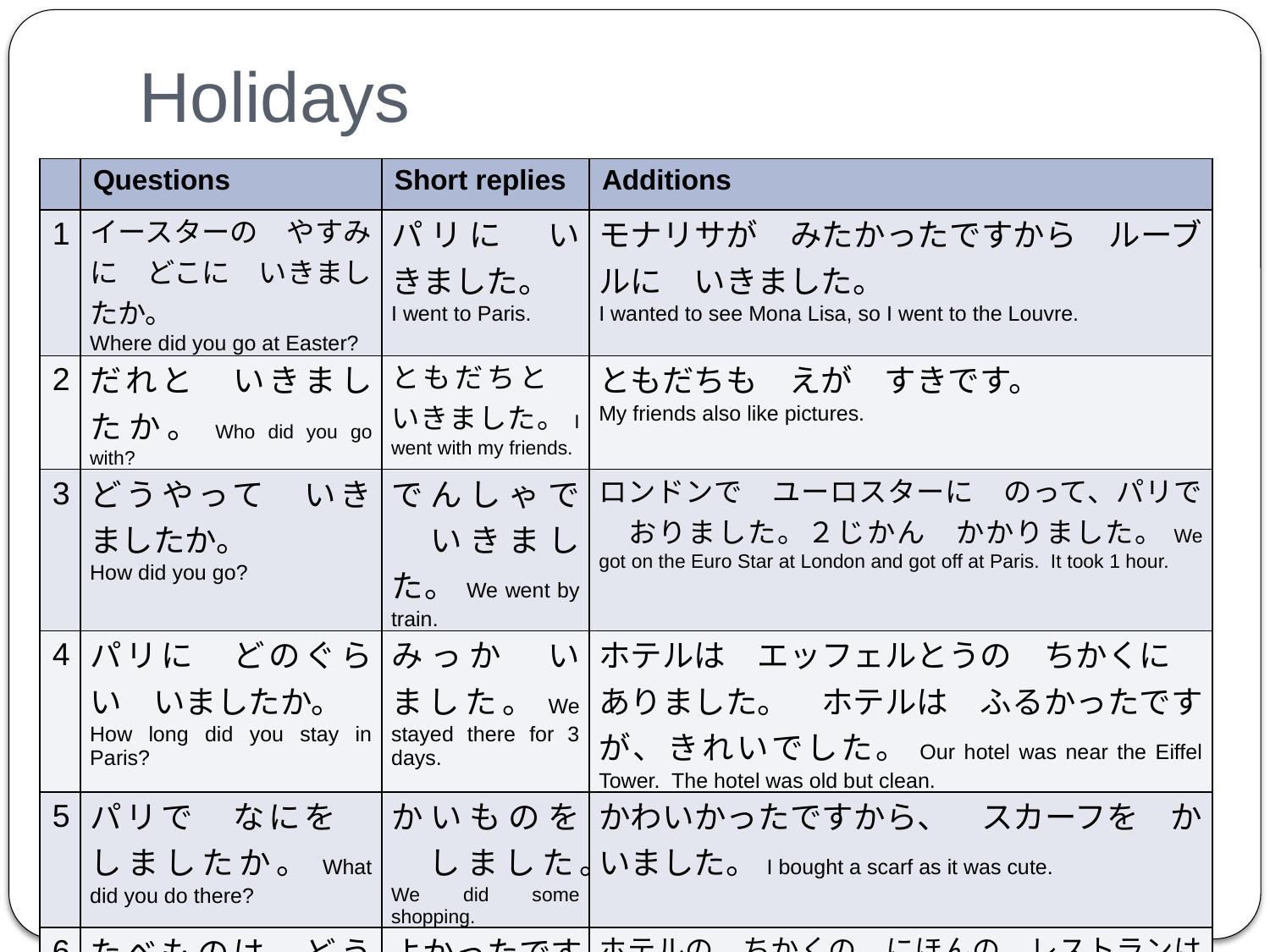

# Holidays
|  | Questions | Short replies | Additions |
| --- | --- | --- | --- |
| 1 | イースターの　やすみに　どこに　いきましたか。 Where did you go at Easter? | パリに　いきました。 I went to Paris. | モナリサが　みたかったですから　ルーブルに　いきました。 I wanted to see Mona Lisa, so I went to the Louvre. |
| 2 | だれと　いきましたか。Who did you go with? | ともだちと　いきました。I went with my friends. | ともだちも　えが　すきです。 My friends also like pictures. |
| 3 | どうやって　いきましたか。 How did you go? | でんしゃで　いきました。We went by train. | ロンドンで　ユーロスターに　のって、パリで　おりました。２じかん　かかりました。We got on the Euro Star at London and got off at Paris. It took 1 hour. |
| 4 | パリに　どのぐらい　いましたか。 How long did you stay in Paris? | みっか　いました。We stayed there for 3 days. | ホテルは　エッフェルとうの　ちかくに　ありました。　ホテルは　ふるかったですが、きれいでした。Our hotel was near the Eiffel Tower. The hotel was old but clean. |
| 5 | パリで　なにを　しましたか。What did you do there? | かいものを　しました。We did some shopping. | かわいかったですから、　スカーフを　かいました。I bought a scarf as it was cute. |
| 6 | たべものは　どうでしたか。How was the food? | よかったです。It was good. | ホテルの　ちかくの　にほんの　レストランは　とてもよかったです。　やすかったですが、おいしかったです。そこで　すしを　たべました。The Japanese restaurant near the hotel was very good. It was cheap, but delicious. We ate sushi there. |